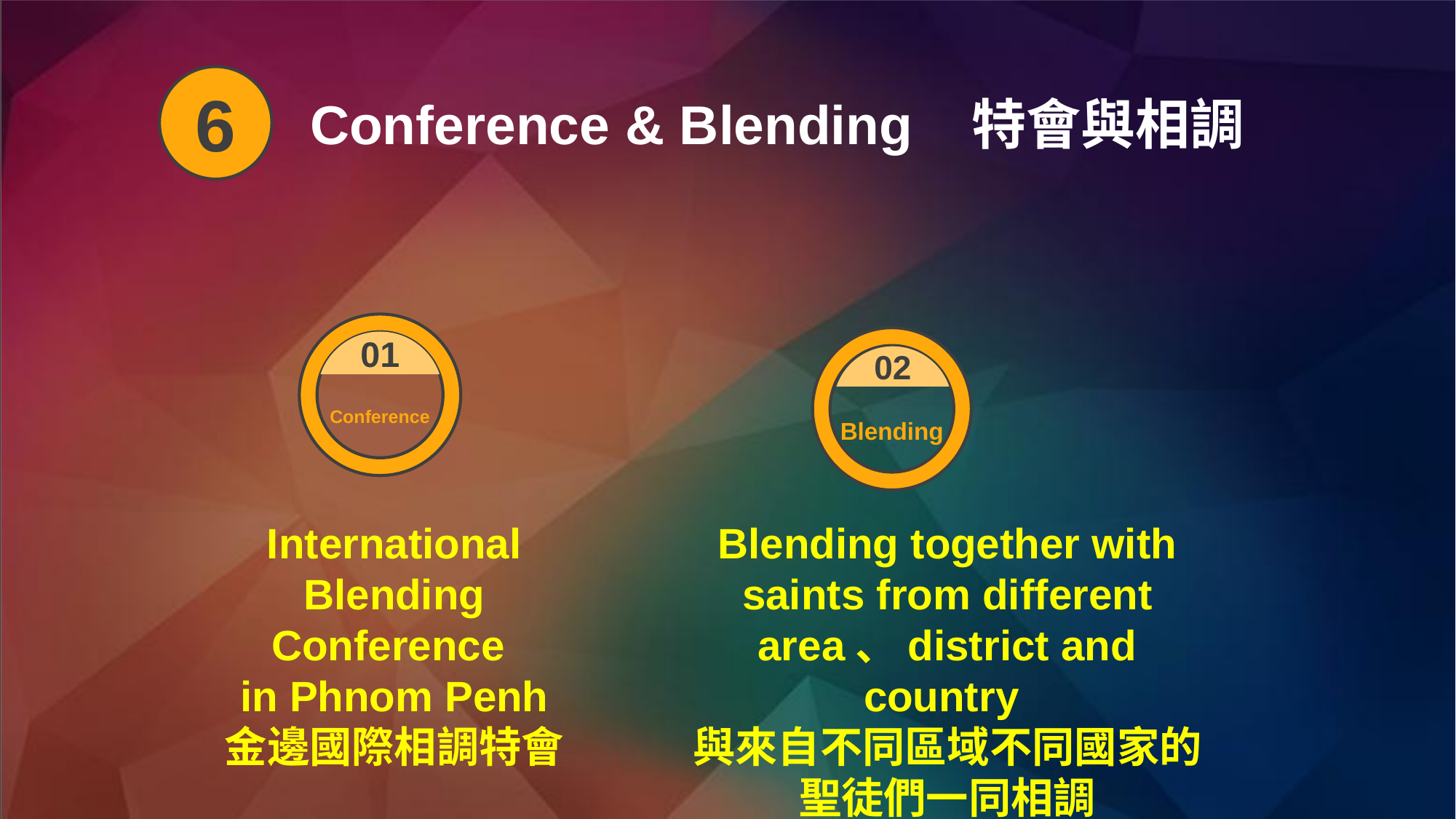

6
Conference & Blending   特會與相調

Conference
Blending
01
02
International Blending Conference
in Phnom Penh
金邊國際相調特會
Blending together with saints from different area、district and country
與來自不同區域不同國家的聖徒們一同相調